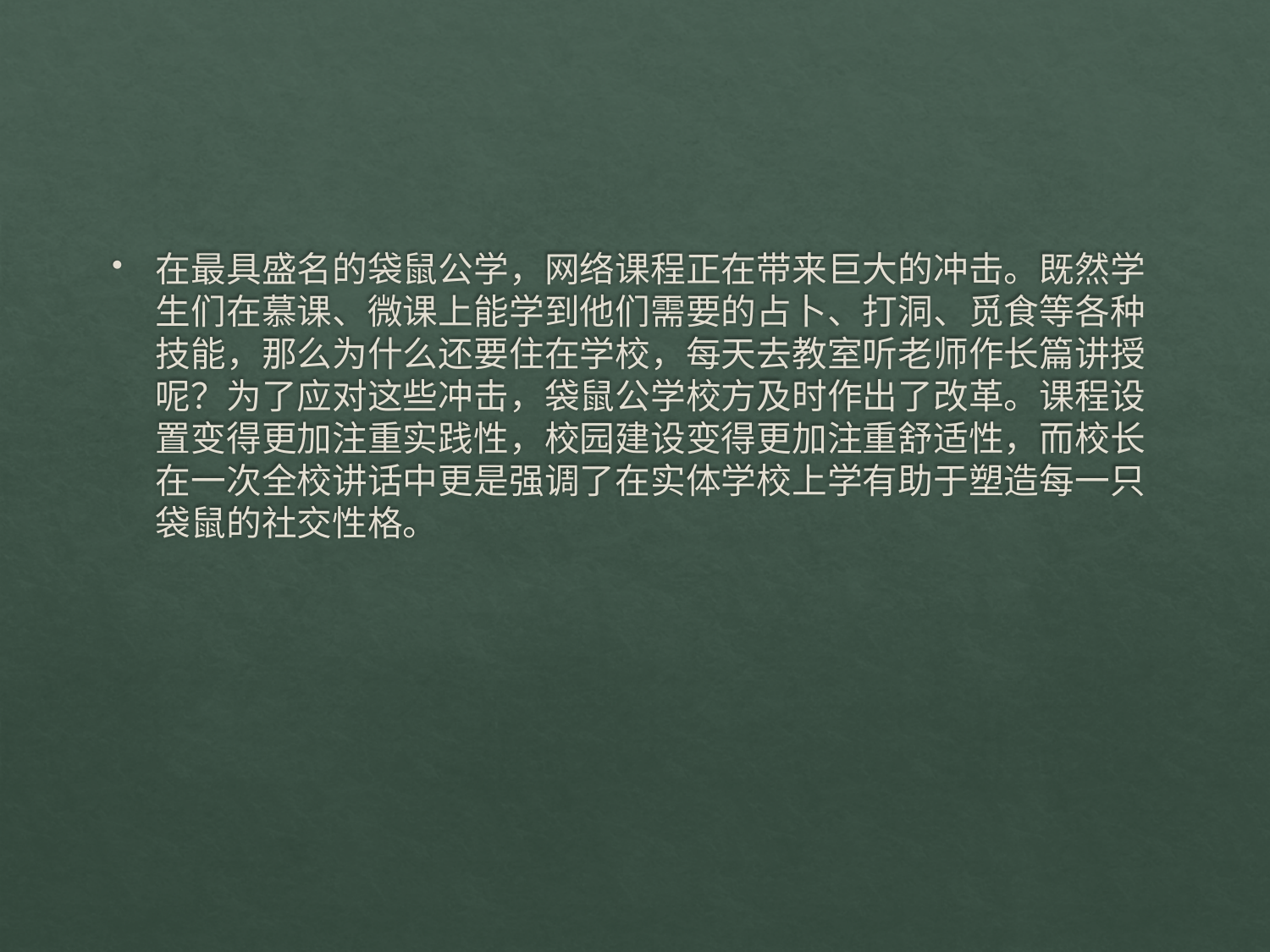

#
在最具盛名的袋鼠公学，网络课程正在带来巨大的冲击。既然学生们在慕课、微课上能学到他们需要的占卜、打洞、觅食等各种技能，那么为什么还要住在学校，每天去教室听老师作长篇讲授呢？为了应对这些冲击，袋鼠公学校方及时作出了改革。课程设置变得更加注重实践性，校园建设变得更加注重舒适性，而校长在一次全校讲话中更是强调了在实体学校上学有助于塑造每一只袋鼠的社交性格。